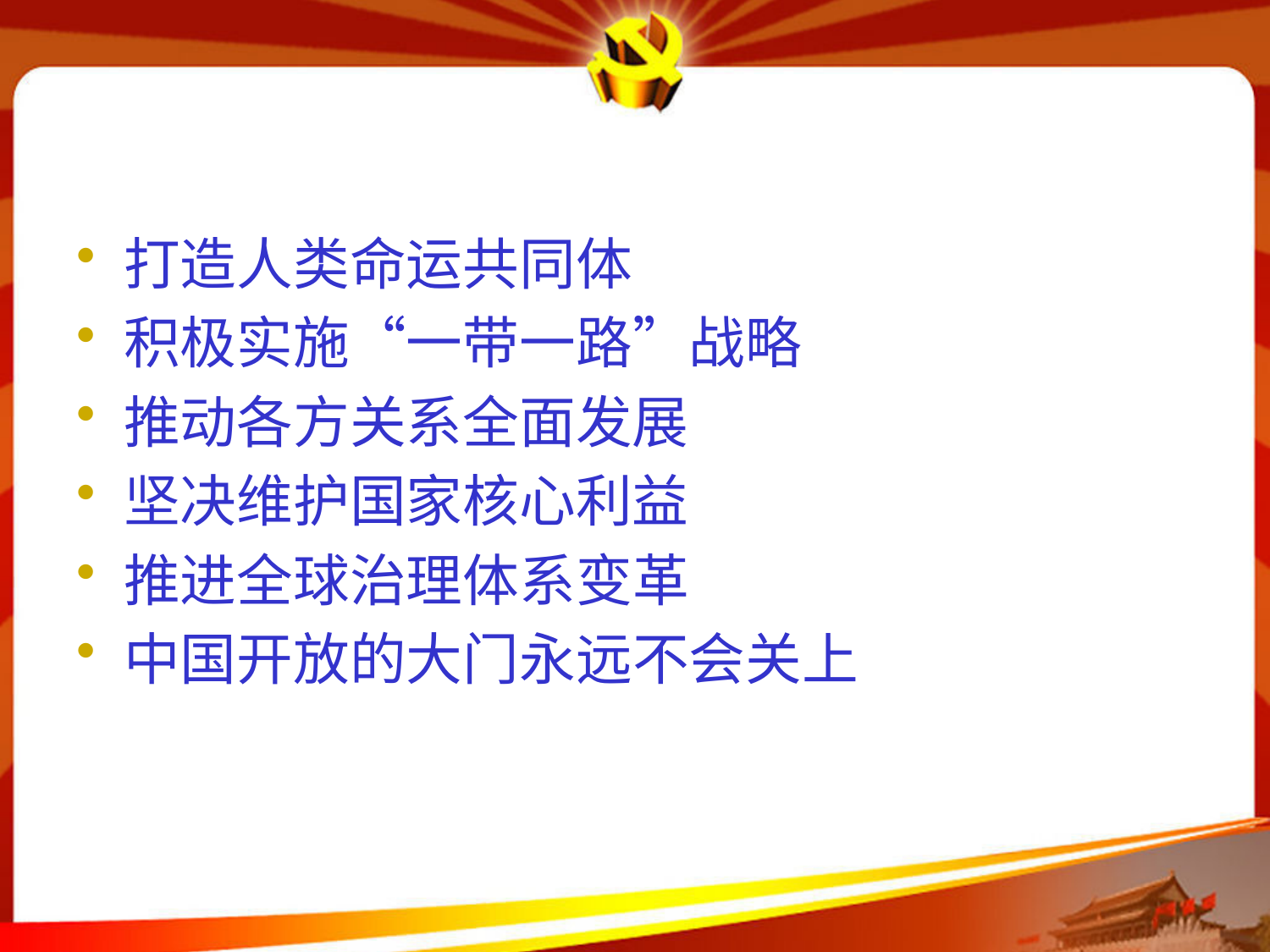

#
打造人类命运共同体
积极实施“一带一路”战略
推动各方关系全面发展
坚决维护国家核心利益
推进全球治理体系变革
中国开放的大门永远不会关上